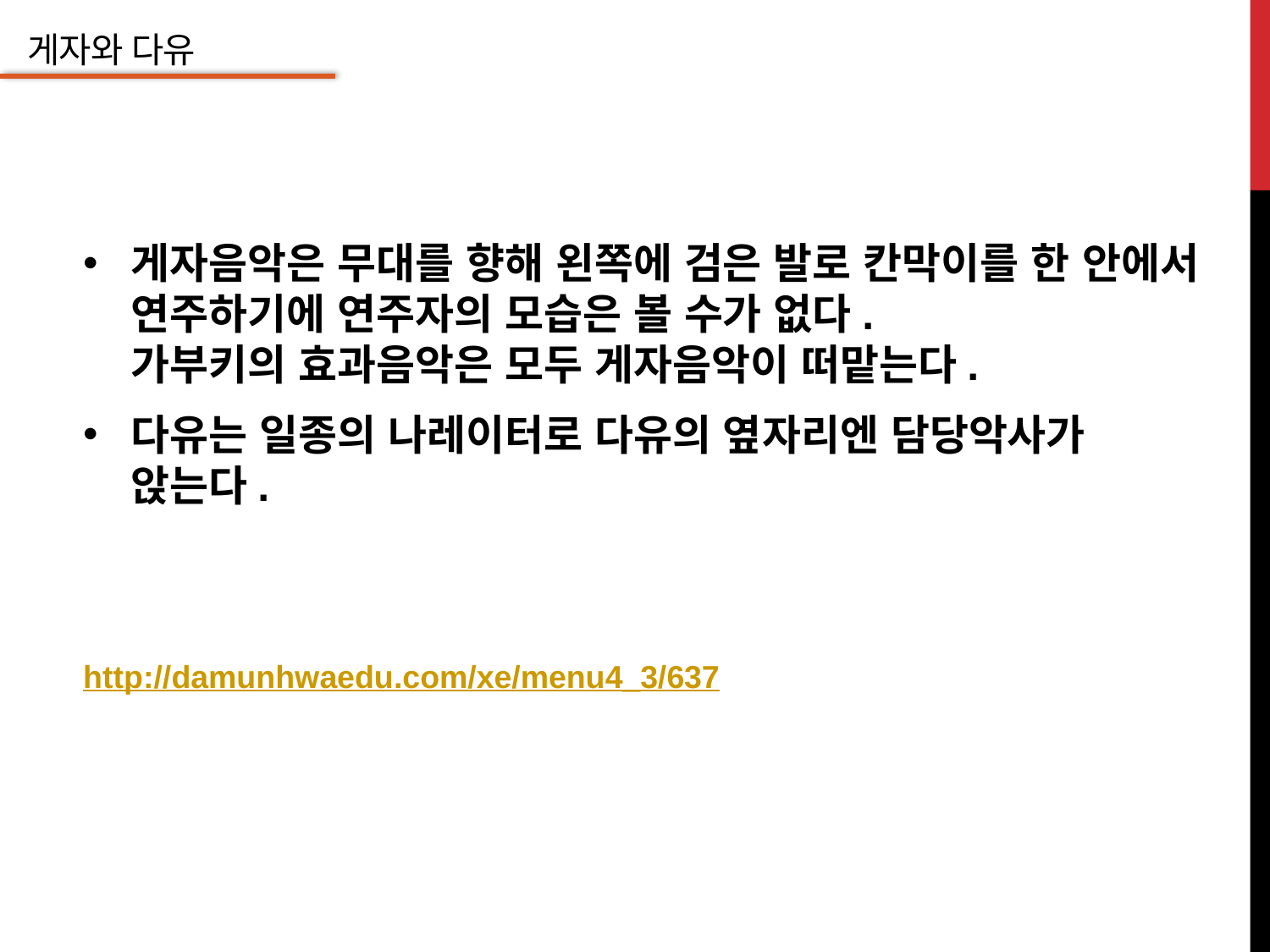

# 게자와 다유
게자음악은 무대를 향해 왼쪽에 검은 발로 칸막이를 한 안에서 연주하기에 연주자의 모습은 볼 수가 없다.
가부키의 효과음악은 모두 게자음악이 떠맡는다.
다유는 일종의 나레이터로 다유의 옆자리엔 담당악사가 앉는다.

http://damunhwaedu.com/xe/menu4_3/637